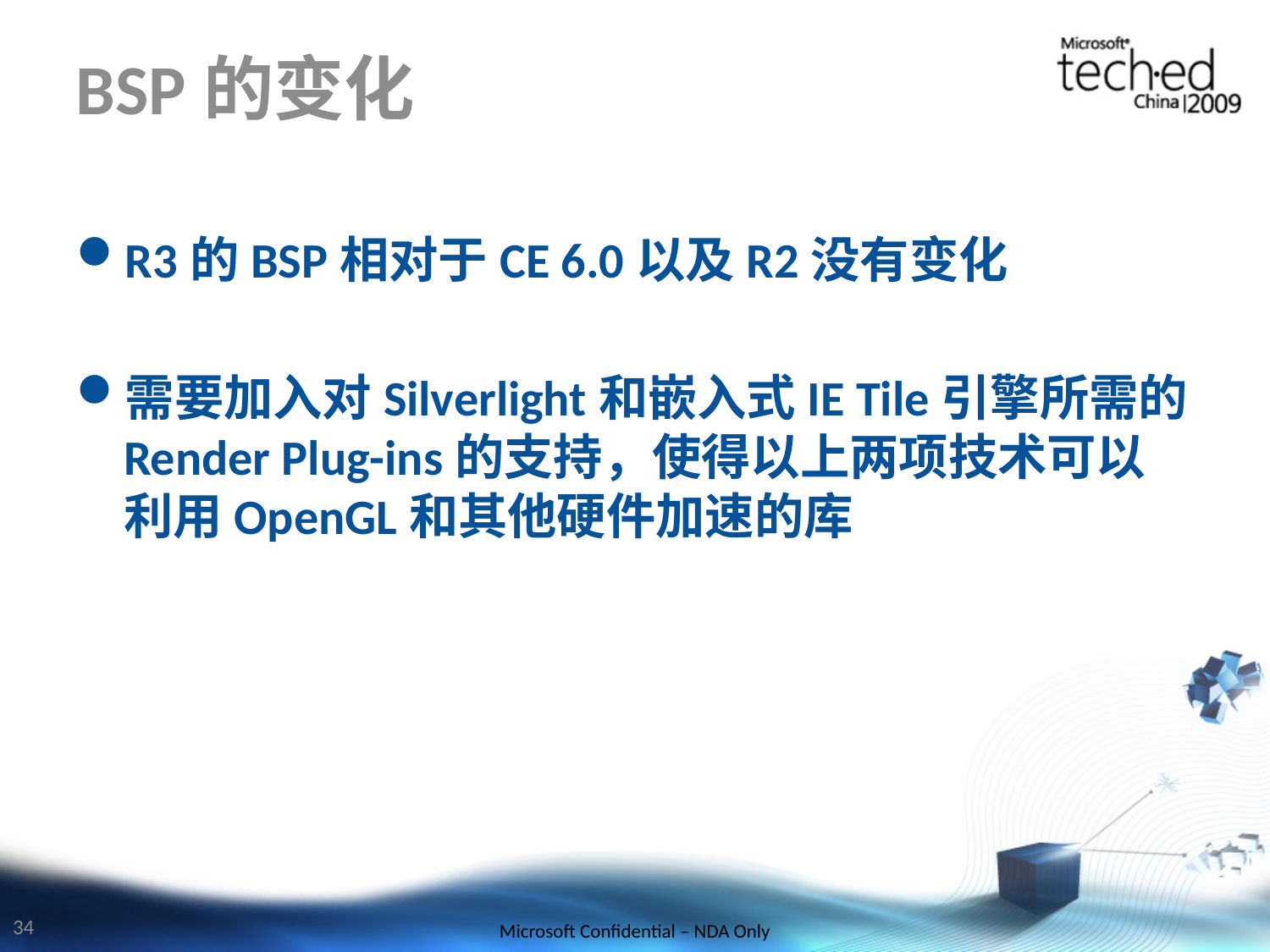

# BSP的变化
R3的BSP相对于CE 6.0以及R2没有变化

需要加入对Silverlight和嵌入式IE Tile引擎所需的Render Plug-ins的支持，使得以上两项技术可以利用OpenGL和其他硬件加速的库

34
Microsoft Confidential – NDA Only